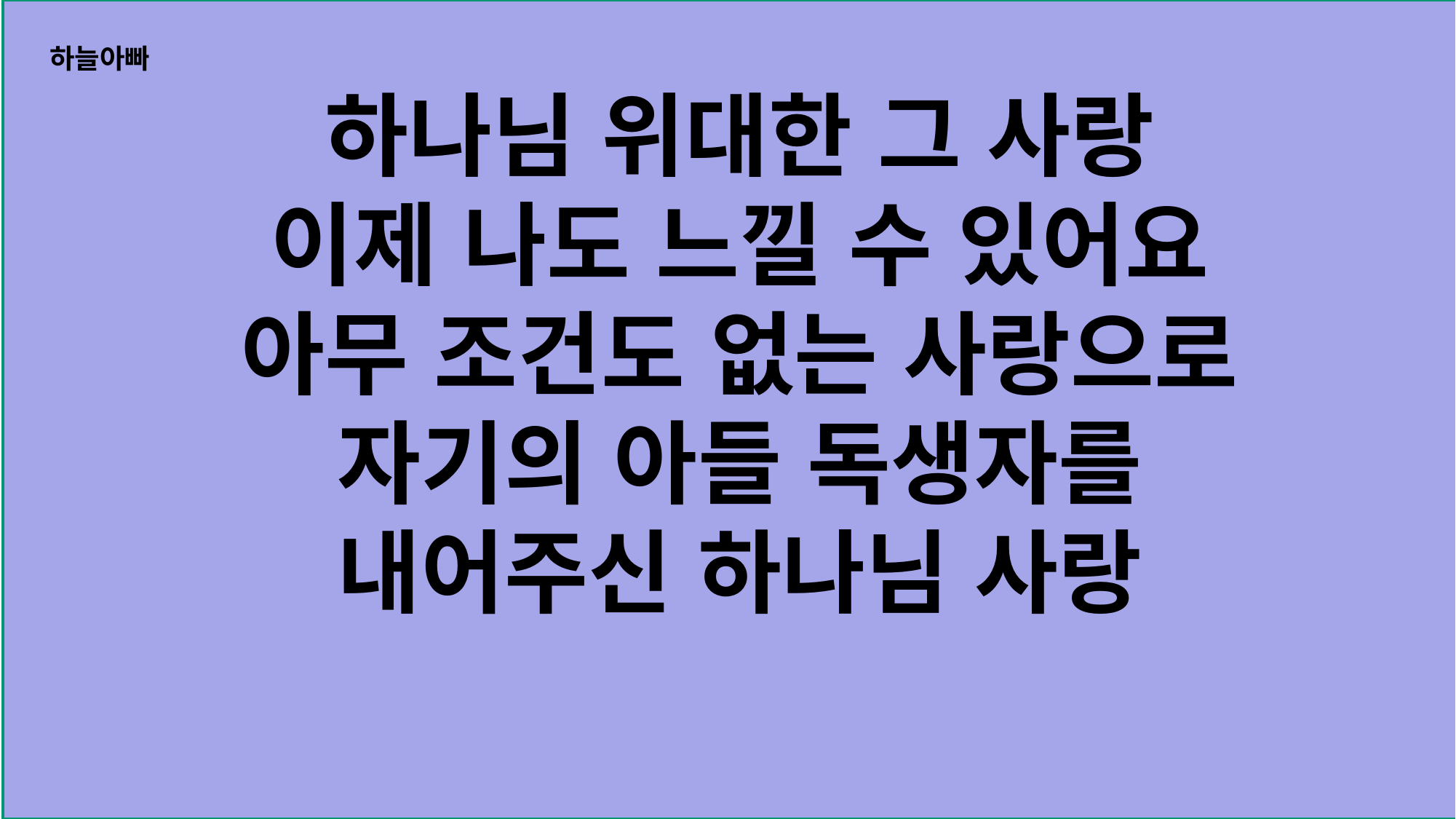

하늘아빠
하나님 위대한 그 사랑
이제 나도 느낄 수 있어요
아무 조건도 없는 사랑으로
자기의 아들 독생자를
내어주신 하나님 사랑